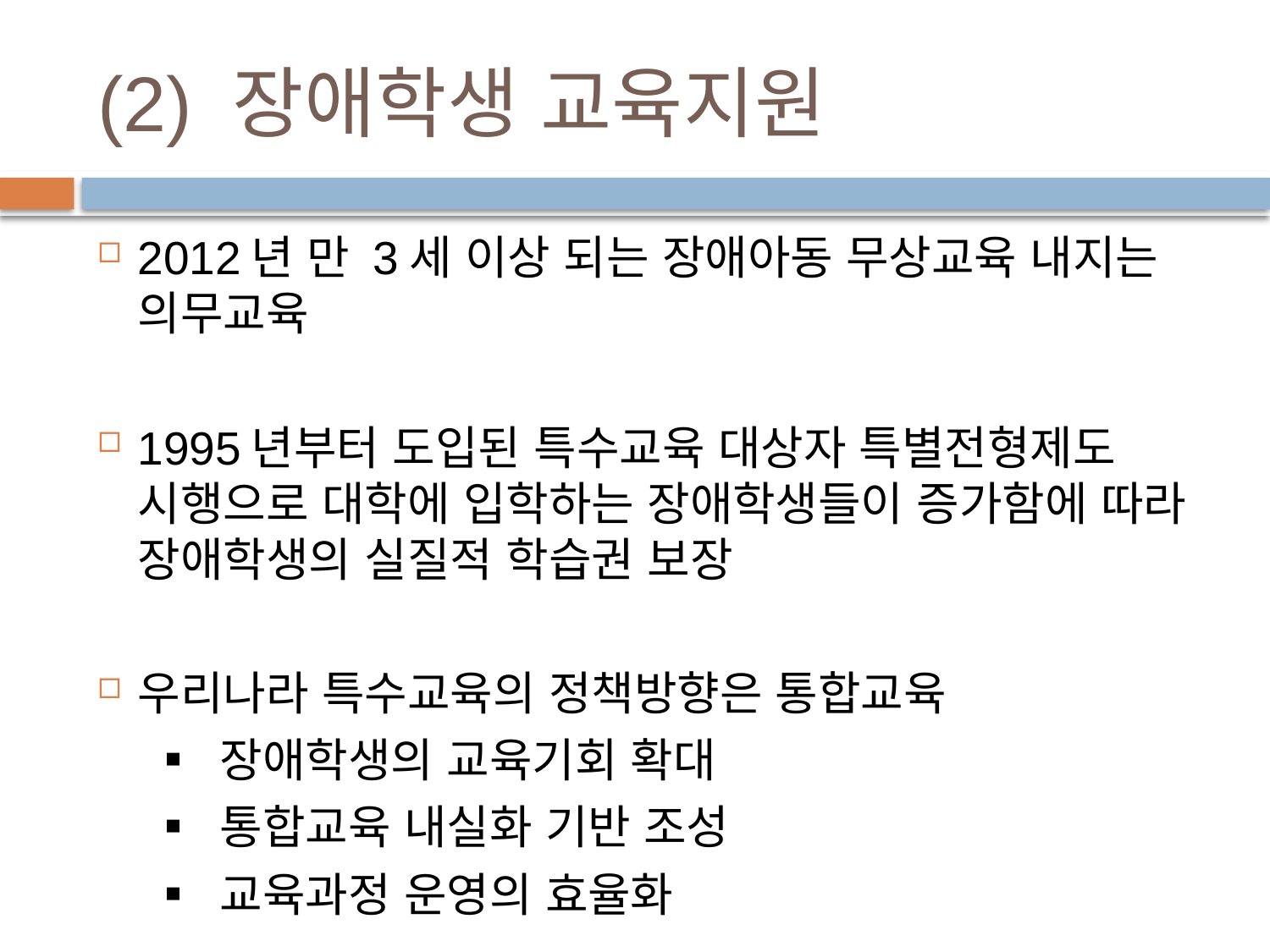

# (2) 장애학생 교육지원
2012년 만 3세 이상 되는 장애아동 무상교육 내지는 의무교육

1995년부터 도입된 특수교육 대상자 특별전형제도 시행으로 대학에 입학하는 장애학생들이 증가함에 따라 장애학생의 실질적 학습권 보장

우리나라 특수교육의 정책방향은 통합교육
    ▪ 장애학생의 교육기회 확대
    ▪ 통합교육 내실화 기반 조성
    ▪ 교육과정 운영의 효율화